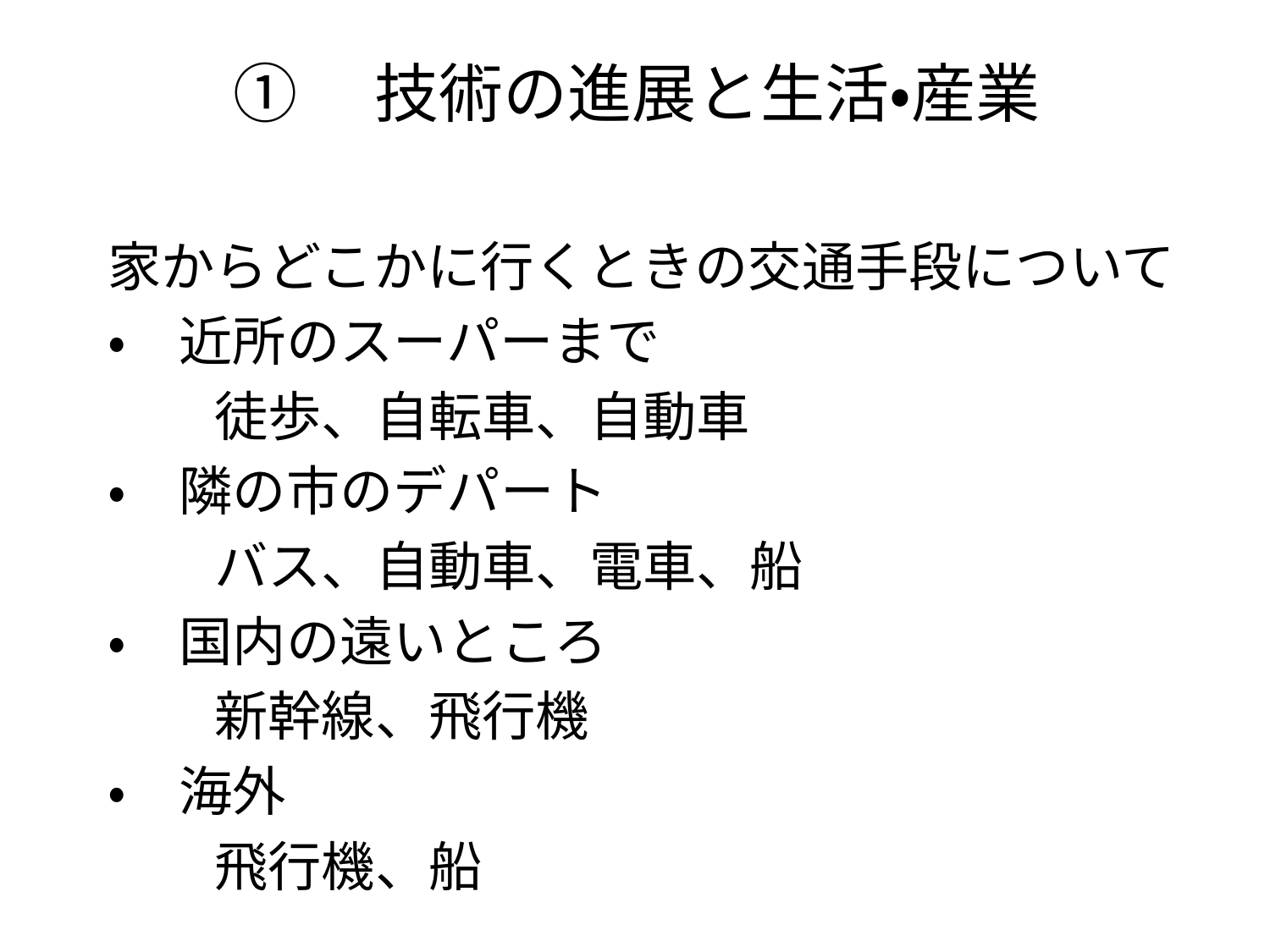

# ①　技術の進展と生活・産業
家からどこかに行くときの交通手段について
・　近所のスーパーまで
　　徒歩、自転車、自動車
・　隣の市のデパート
　　バス、自動車、電車、船
・　国内の遠いところ
　　新幹線、飛行機
・　海外
　　飛行機、船